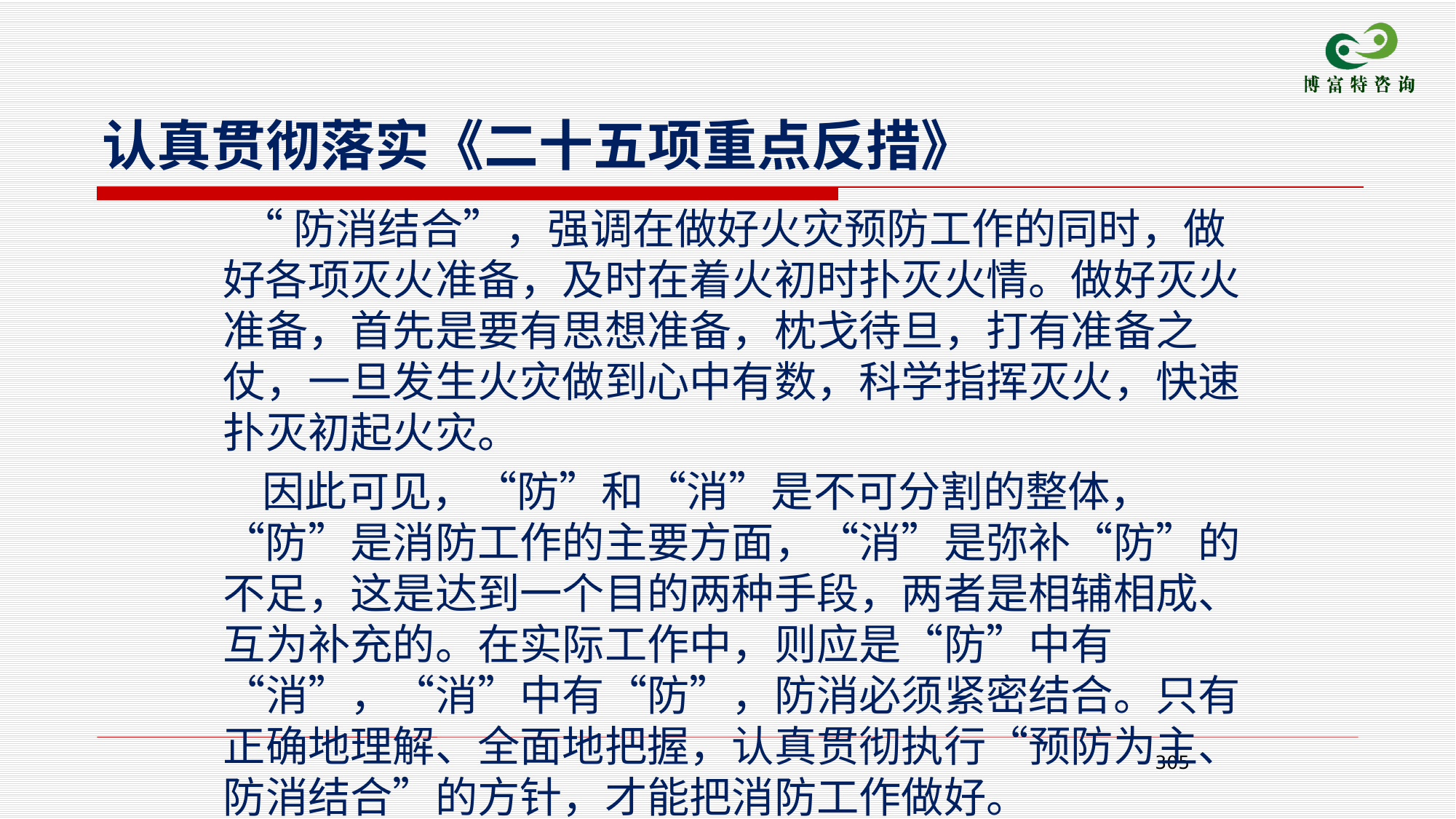

认真贯彻落实《二十五项重点反措》
         “防消结合”，强调在做好火灾预防工作的同时，做好各项灭火准备，及时在着火初时扑灭火情。做好灭火准备，首先是要有思想准备，枕戈待旦，打有准备之仗，一旦发生火灾做到心中有数，科学指挥灭火，快速扑灭初起火灾。
         因此可见，“防”和“消”是不可分割的整体，“防”是消防工作的主要方面，“消”是弥补“防”的不足，这是达到一个目的两种手段，两者是相辅相成、互为补充的。在实际工作中，则应是“防”中有“消”，“消”中有“防”，防消必须紧密结合。只有正确地理解、全面地把握，认真贯彻执行“预防为主、防消结合”的方针，才能把消防工作做好。

305